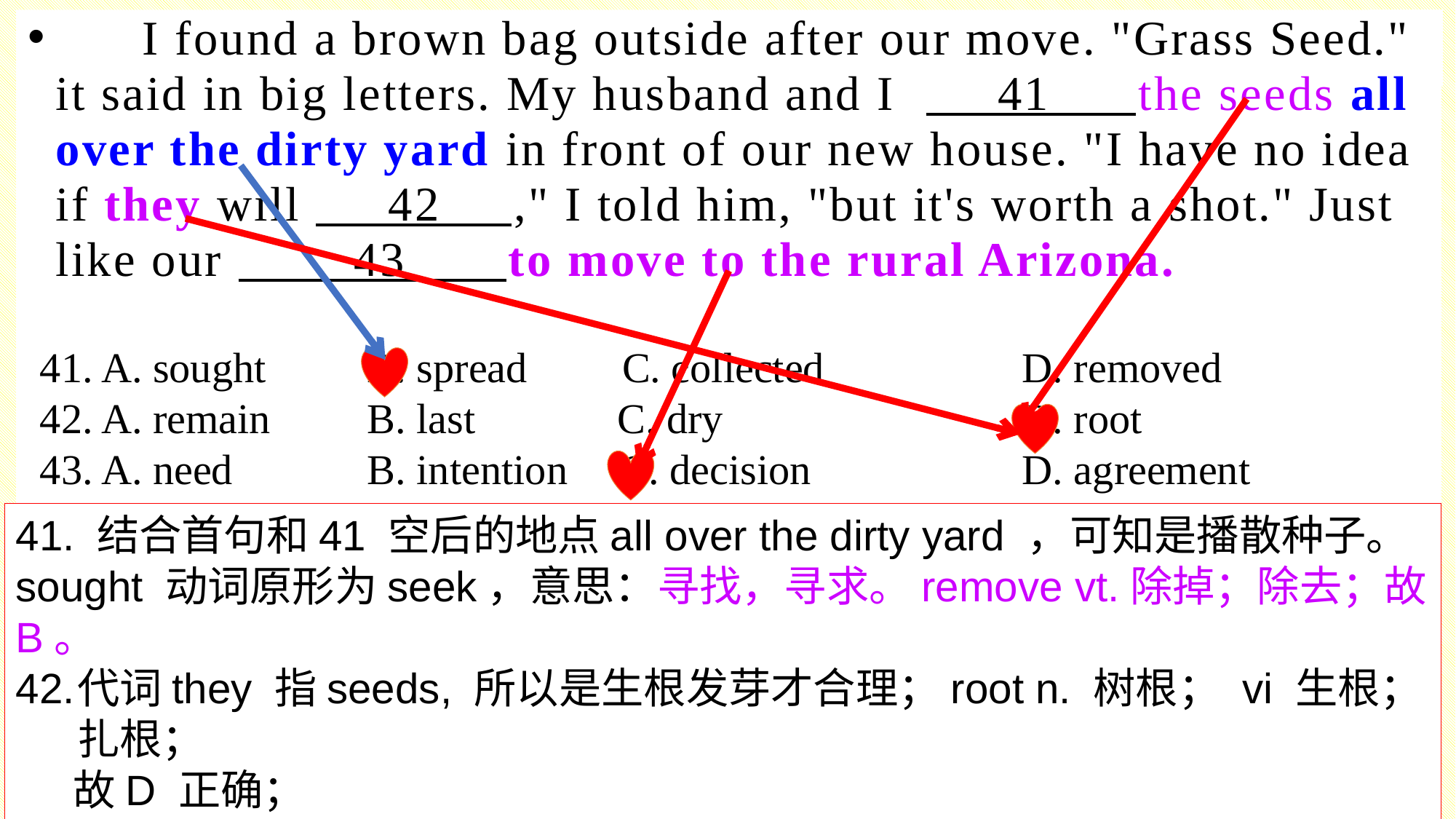

I found a brown bag outside after our move. "Grass Seed." it said in big letters. My husband and I       41      the seeds all over the dirty yard in front of our new house. "I have no idea if they will      42     ," I told him, "but it's worth a shot." Just like our         43       to move to the rural Arizona.

41. A. sought    	B. spread         C. collected    		D. removed
42. A. remain    	B. last          	   C. dry         		D. root
43. A. need      	B. intention     C. decision     		D. agreement

41. 结合首句和41 空后的地点all over the dirty yard ，可知是播散种子。 sought 动词原形为seek，意思：寻找，寻求。remove vt.除掉；除去；故B。
代词they 指seeds, 所以是生根发芽才合理；root n. 树根； vi 生根；扎根；
    故D 正确；
43.  结合move to the rural Arizona 搬家到新的地方，自然需要“决定”； C正确。